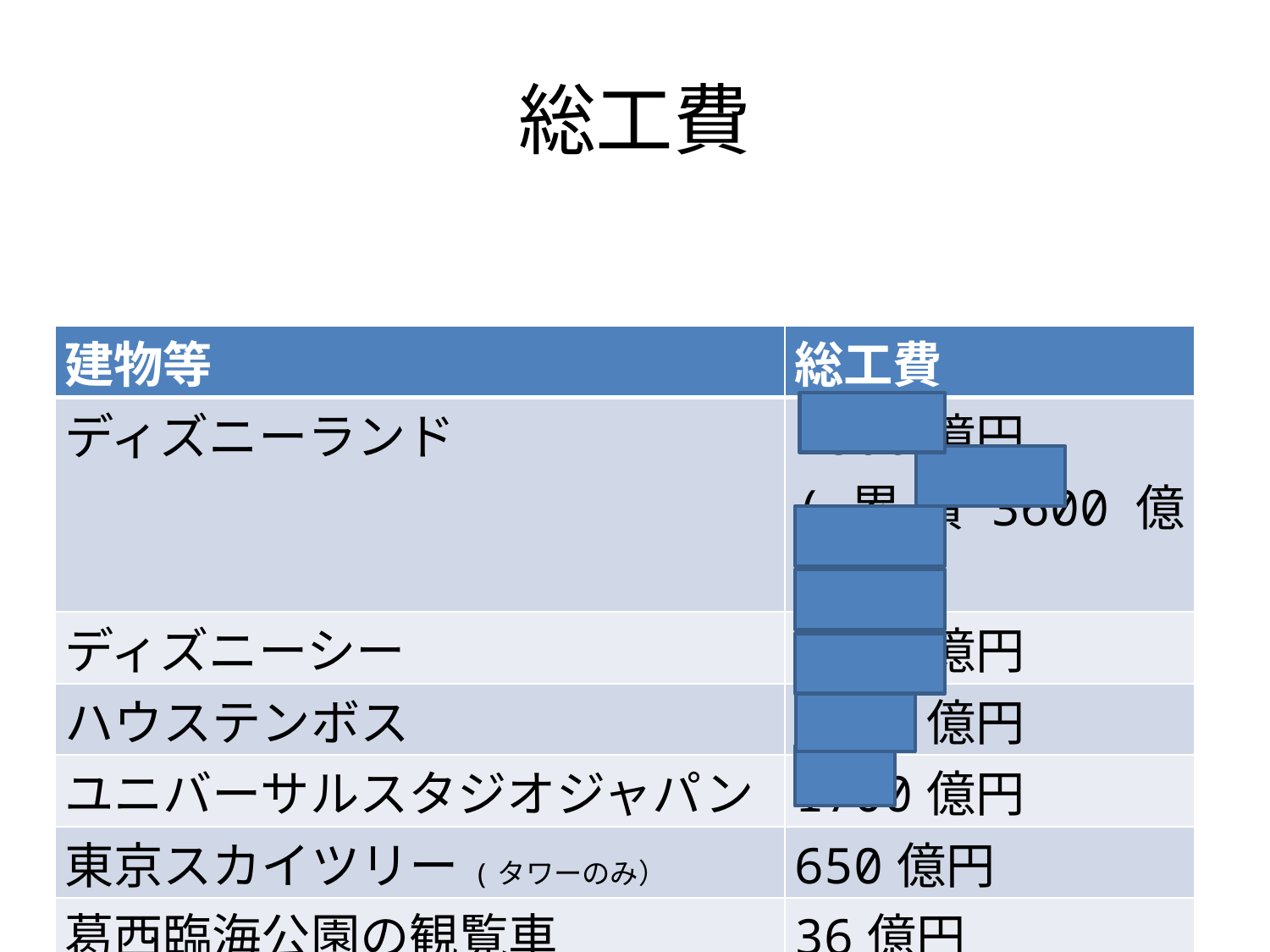

# 総工費
| 建物等 | 総工費 |
| --- | --- |
| ディズニーランド | 1800億円 (累積3600億円） |
| ディズニーシー | 3380億円 |
| ハウステンボス | 2250億円 |
| ユニバーサルスタジオジャパン | 1700億円 |
| 東京スカイツリー(タワーのみ） | 650億円 |
| 葛西臨海公園の観覧車 | 36億円 |